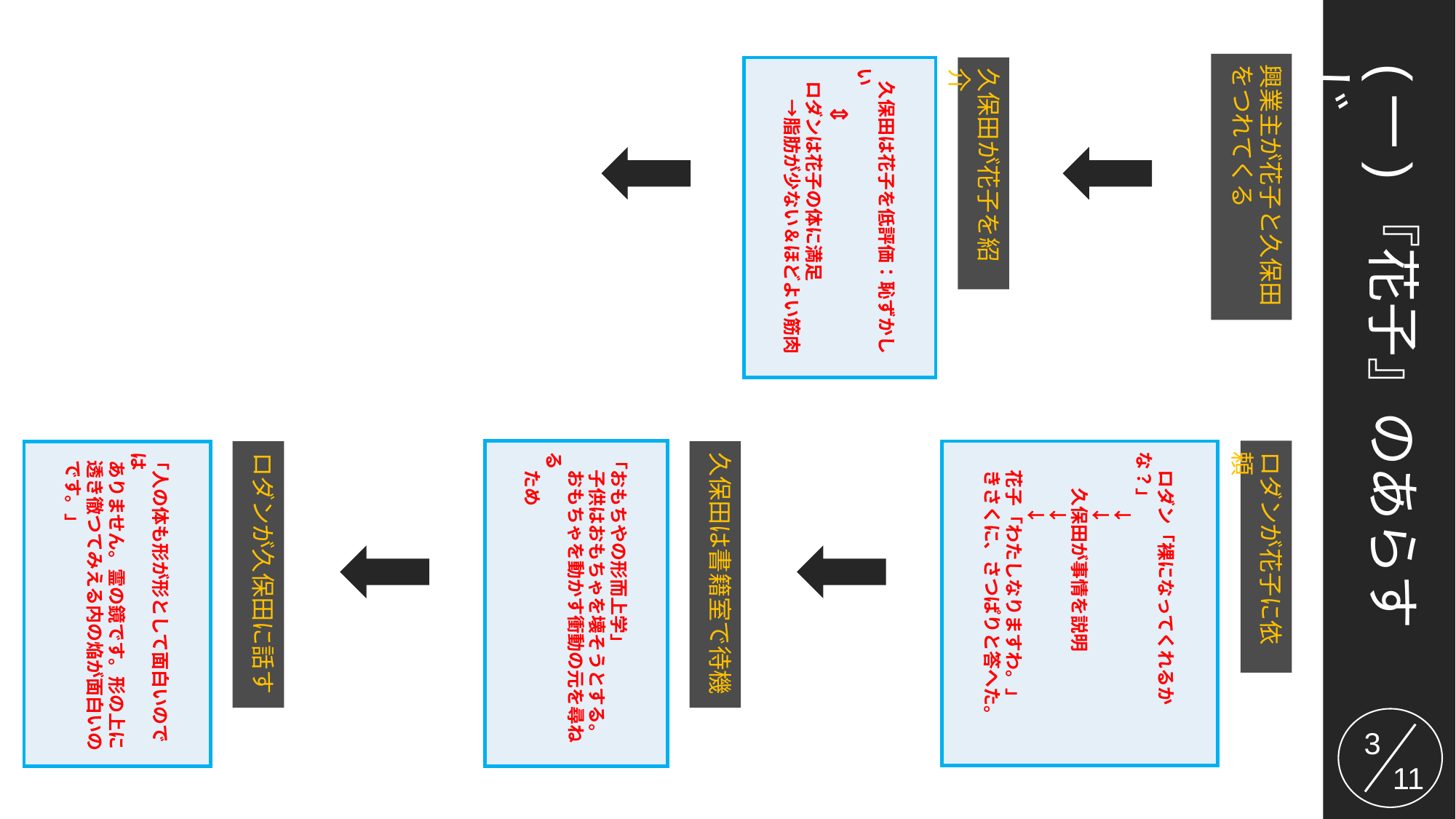

(一)『花子』のあらすじ
興業主が花子と久保田をつれてくる
  久保田は花子を低評価：恥ずかしい
　　⇕
  ロダンは花子の体に満足
  　→脂肪が少ない＆ほどよい筋肉
久保田が花子を紹介

「おもちやの形而上学」
　子供はおもちゃを壊そうとする。
　おもちゃを動かす衝動の元を尋ねる
　ため
ロダンが花子に依頼
　ロダン「裸になってくれるかな？」
　　　↓
　　　↓
　　久保田が事情を説明
　　　↓
　　　↓
　花子「わたしなりますわ。」
　きさくに、さつぱりと答へた。
ロダンが久保田に話す
久保田は書籍室で待機
「人の体も形が形として面白いのでは
 ありません。霊の鏡です。形の上に
 透き徹つてみえる内の焔が面白いの
 です。」

3
11